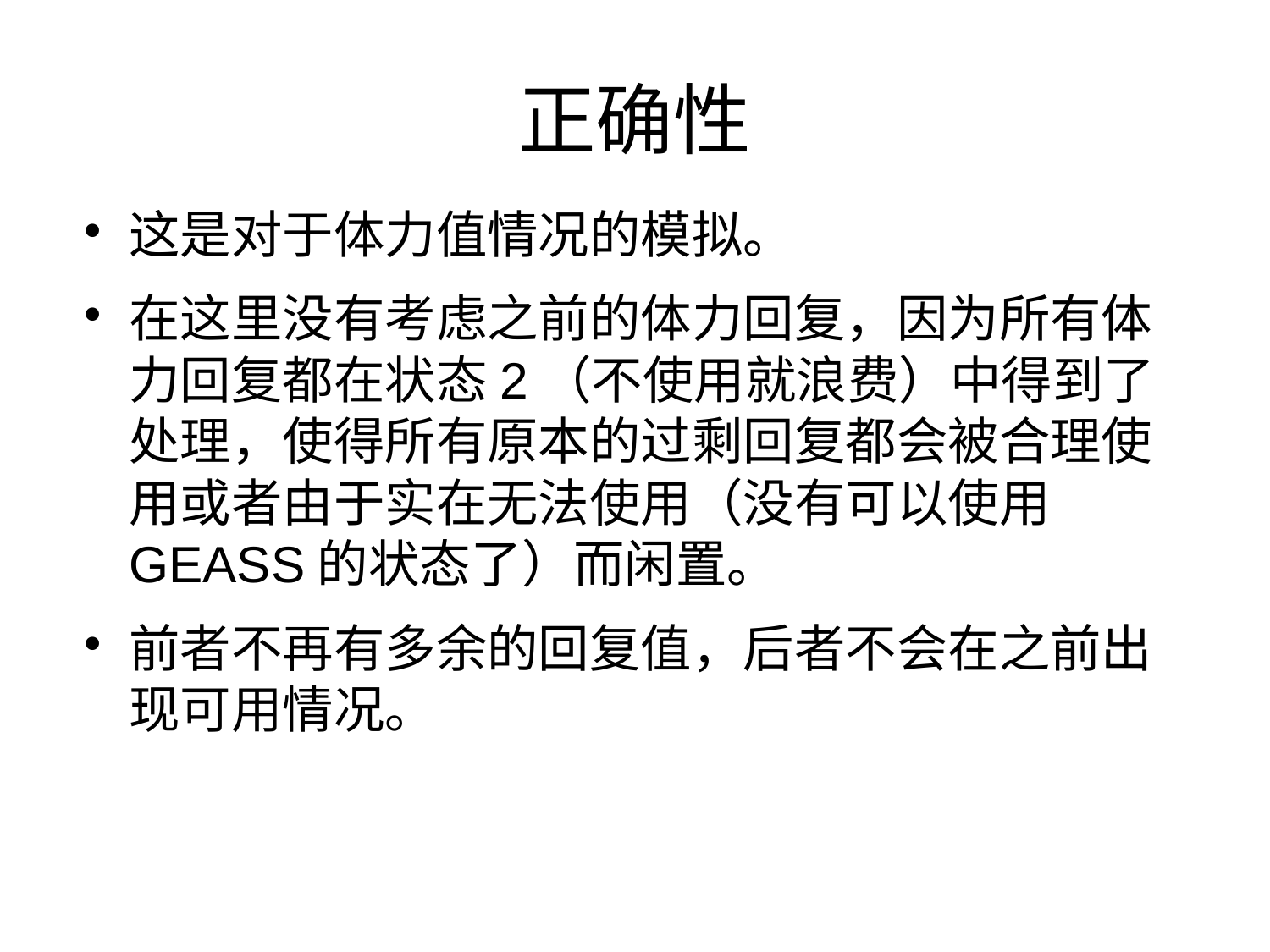

# 正确性
这是对于体力值情况的模拟。
在这里没有考虑之前的体力回复，因为所有体力回复都在状态2（不使用就浪费）中得到了处理，使得所有原本的过剩回复都会被合理使用或者由于实在无法使用（没有可以使用GEASS的状态了）而闲置。
前者不再有多余的回复值，后者不会在之前出现可用情况。